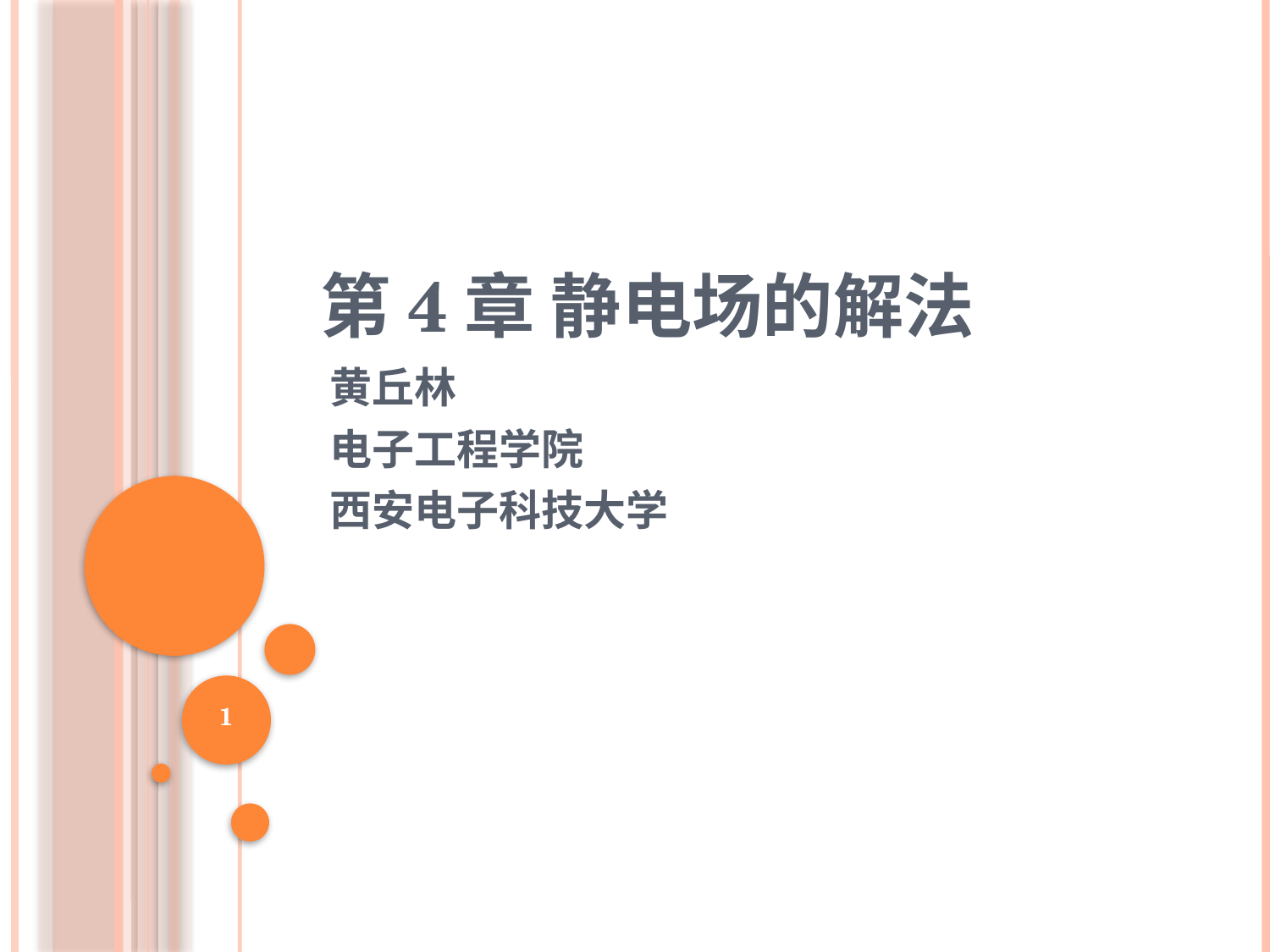

# 第4章 静电场的解法
黄丘林
电子工程学院
西安电子科技大学
1